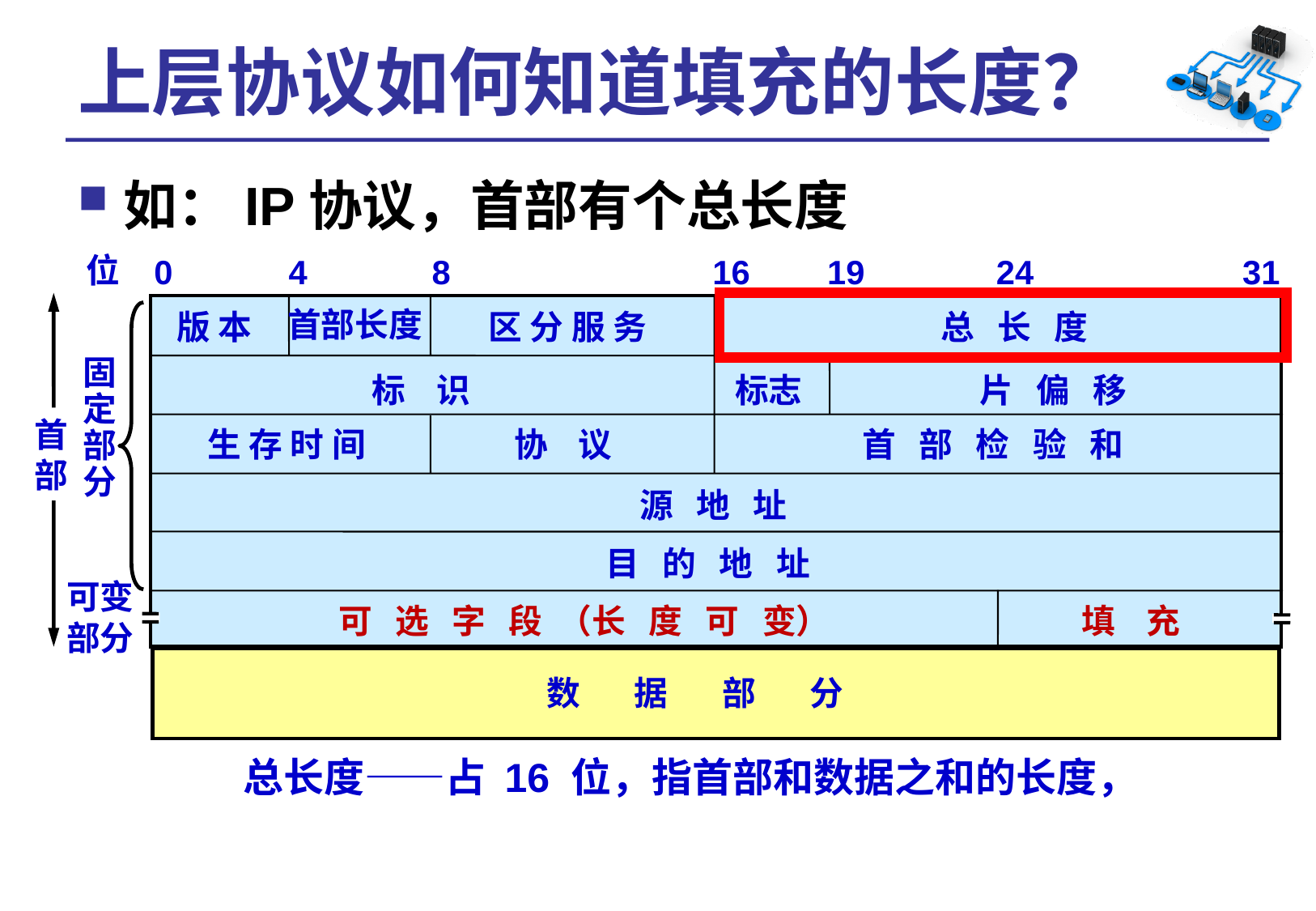

# 上层协议如何知道填充的长度？
如：IP协议，首部有个总长度

位
0
4
8
16
19
24
31

首
部

总长度——占 16 位，指首部和数据之和的长度，

首部长度
版 本
区 分 服 务
总   长   度

固
定
部
分

标    识
标志
片   偏   移

生 存 时 间
协    议
首   部   检   验   和

源   地   址

目   的   地   址
可变
部分

可   选   字   段  （长   度   可   变）
填    充

数       据       部       分